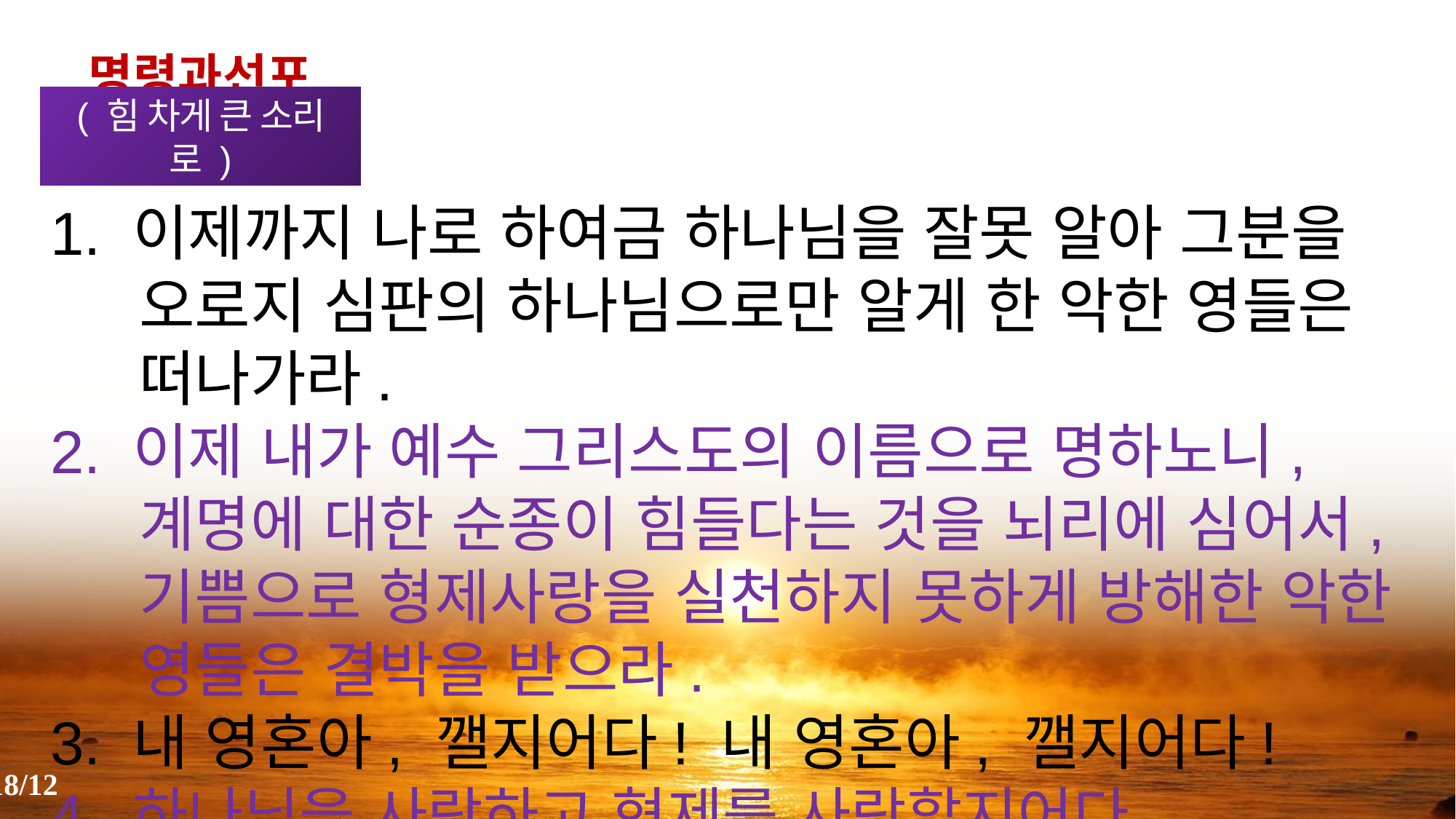

명령과선포

( 힘 차게 큰 소리로 )
1. 이제까지 나로 하여금 하나님을 잘못 알아 그분을 오로지 심판의 하나님으로만 알게 한 악한 영들은 떠나가라.
2. 이제 내가 예수 그리스도의 이름으로 명하노니, 계명에 대한 순종이 힘들다는 것을 뇌리에 심어서, 기쁨으로 형제사랑을 실천하지 못하게 방해한 악한 영들은 결박을 받으라.
3. 내 영혼아, 깰지어다! 내 영혼아, 깰지어다!
4. 하나님을 사랑하고 형제를 사랑할지어다.